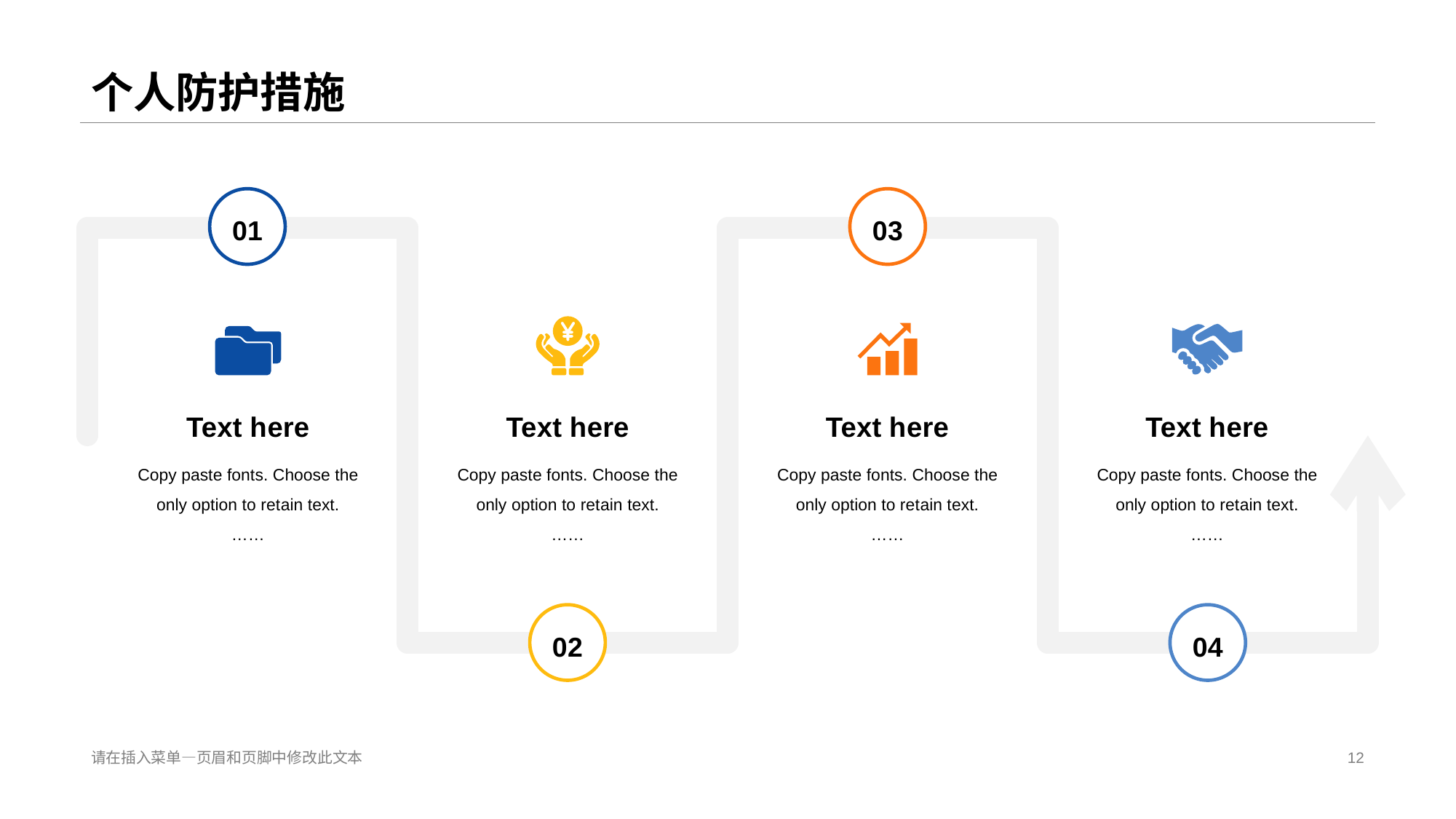

# 个人防护措施
0 1
0 3

Text h ere
Text h ere
Text h ere
Text h ere

Copy paste fonts. Choose the only option to ret ain text.
……
Copy paste fonts. Choose the only option to ret ain text.
……
Copy paste fonts. Choose the only option to ret ain text.
……
Copy paste fonts. Choose the only option to ret ain text.
……
0 2
0 4
请在插入菜单—页眉和页脚中修改此文本
12